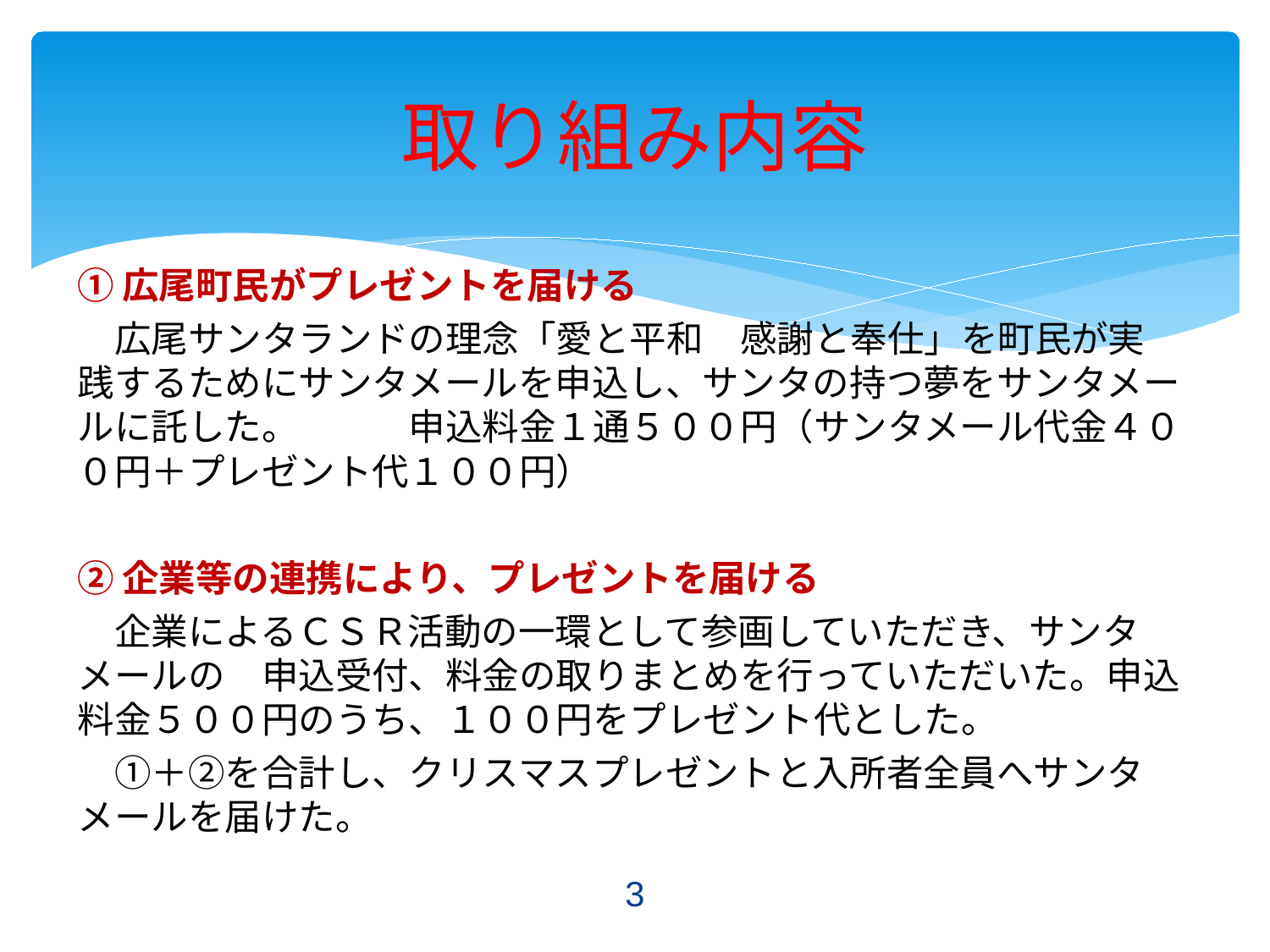

# 取り組み内容
①広尾町民がプレゼントを届ける
　広尾サンタランドの理念「愛と平和　感謝と奉仕」を町民が実践するためにサンタメールを申込し、サンタの持つ夢をサンタメールに託した。　　　申込料金１通５００円（サンタメール代金４００円＋プレゼント代１００円）

②企業等の連携により、プレゼントを届ける
　企業によるＣＳＲ活動の一環として参画していただき、サンタメールの　申込受付、料金の取りまとめを行っていただいた。申込料金５００円のうち、１００円をプレゼント代とした。
　①＋②を合計し、クリスマスプレゼントと入所者全員へサンタメールを届けた。

3